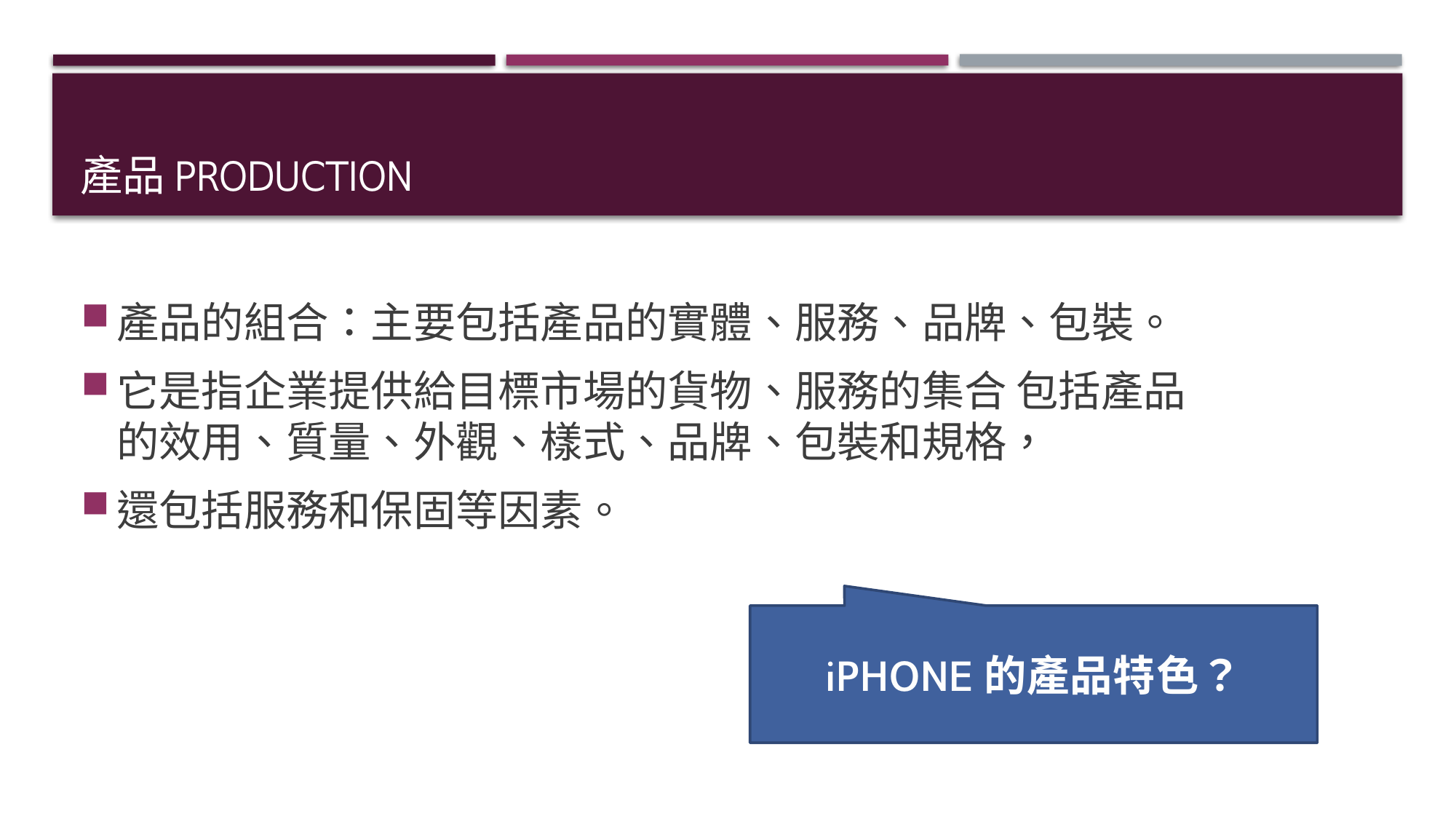

# 產品Production
產品的組合：主要包括產品的實體、服務、品牌、包裝。
它是指企業提供給目標市場的貨物、服務的集合 包括產品的效用、質量、外觀、樣式、品牌、包裝和規格，
還包括服務和保固等因素。
iPHONE的產品特色？